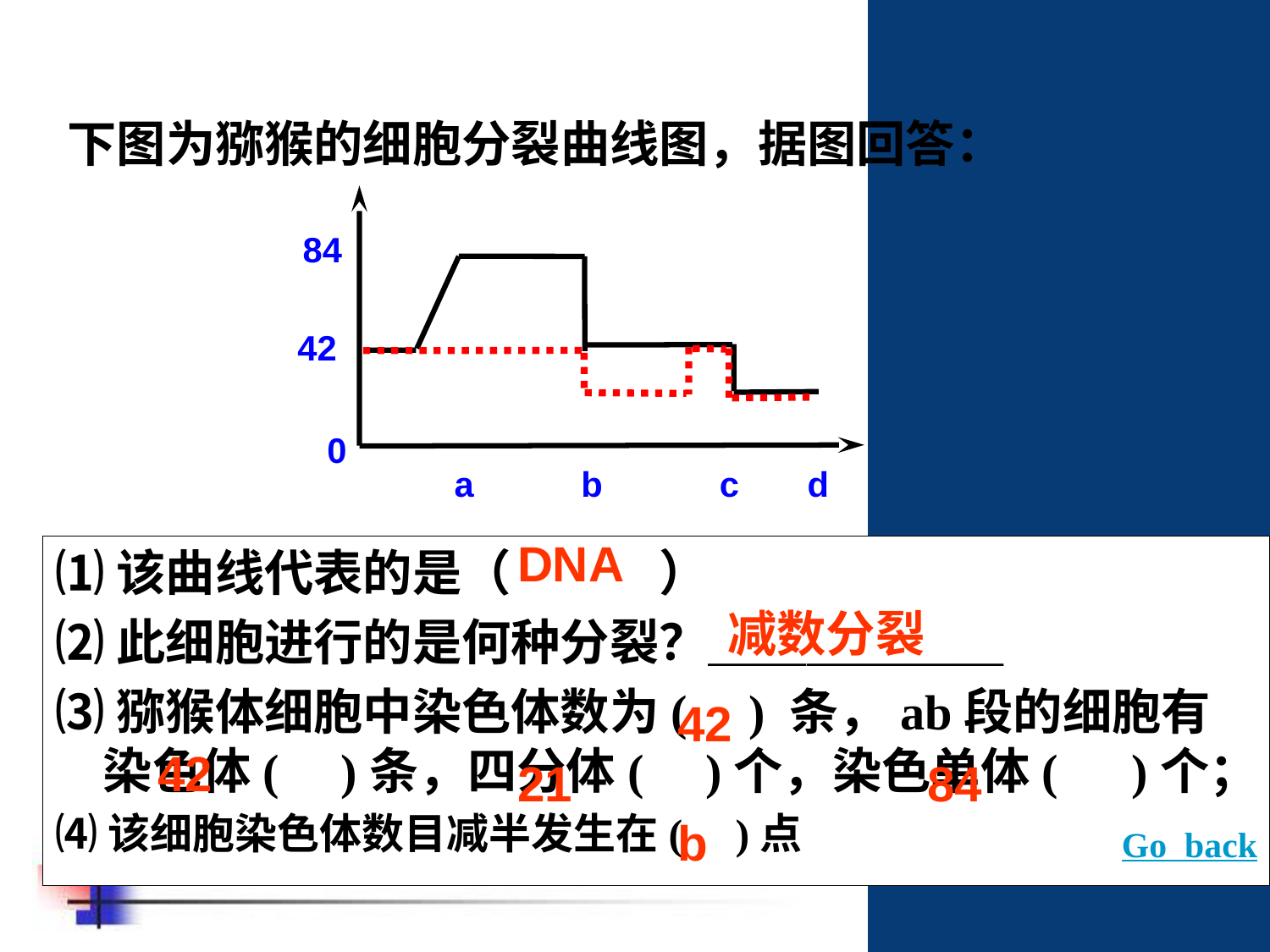

下图为猕猴的细胞分裂曲线图，据图回答：

84

42

  0

          a           b            c       d
DNA
⑴该曲线代表的是（　　　）
⑵此细胞进行的是何种分裂？＿＿＿＿＿＿
⑶猕猴体细胞中染色体数为(     ) 条，ab段的细胞有染色体(     )条，四分体(     )个，染色单体(      )个；
⑷该细胞染色体数目减半发生在(     )点
减数分裂
42
42
21
84
b
Go  back